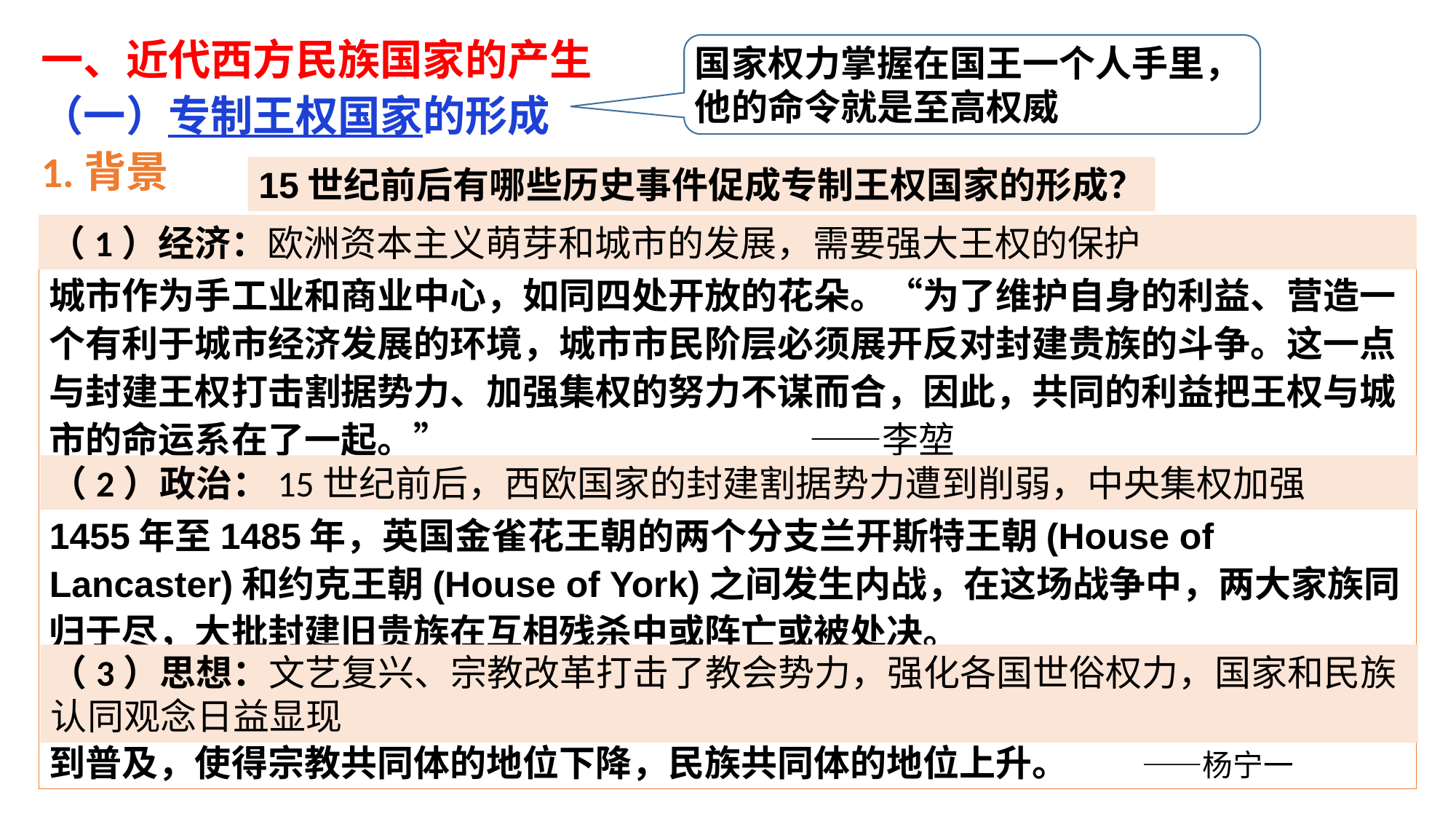

一、近代西方民族国家的产生
（一）专制王权国家的形成
1.背景
国家权力掌握在国王一个人手里，他的命令就是至高权威

15世纪前后有哪些历史事件促成专制王权国家的形成？
材料一：
城市作为手工业和商业中心，如同四处开放的花朵。“为了维护自身的利益、营造一个有利于城市经济发展的环境，城市市民阶层必须展开反对封建贵族的斗争。这一点与封建王权打击割据势力、加强集权的努力不谋而合，因此，共同的利益把王权与城市的命运系在了一起。”                                            ——李堃
材料二：
1455年至1485年，英国金雀花王朝的两个分支兰开斯特王朝(House of Lancaster)和约克王朝(House of York)之间发生内战，在这场战争中，两大家族同归于尽，大批封建旧贵族在互相残杀中或阵亡或被处决。
材料三：
通过马丁·路德翻译拉丁文《圣经》等方式，作为民族凝聚力重要工具的民族语言得到普及，使得宗教共同体的地位下降，民族共同体的地位上升。         ——杨宁一
（1）经济：欧洲资本主义萌芽和城市的发展，需要强大王权的保护
（2）政治：15世纪前后，西欧国家的封建割据势力遭到削弱，中央集权加强
（3）思想：文艺复兴、宗教改革打击了教会势力，强化各国世俗权力，国家和民族认同观念日益显现